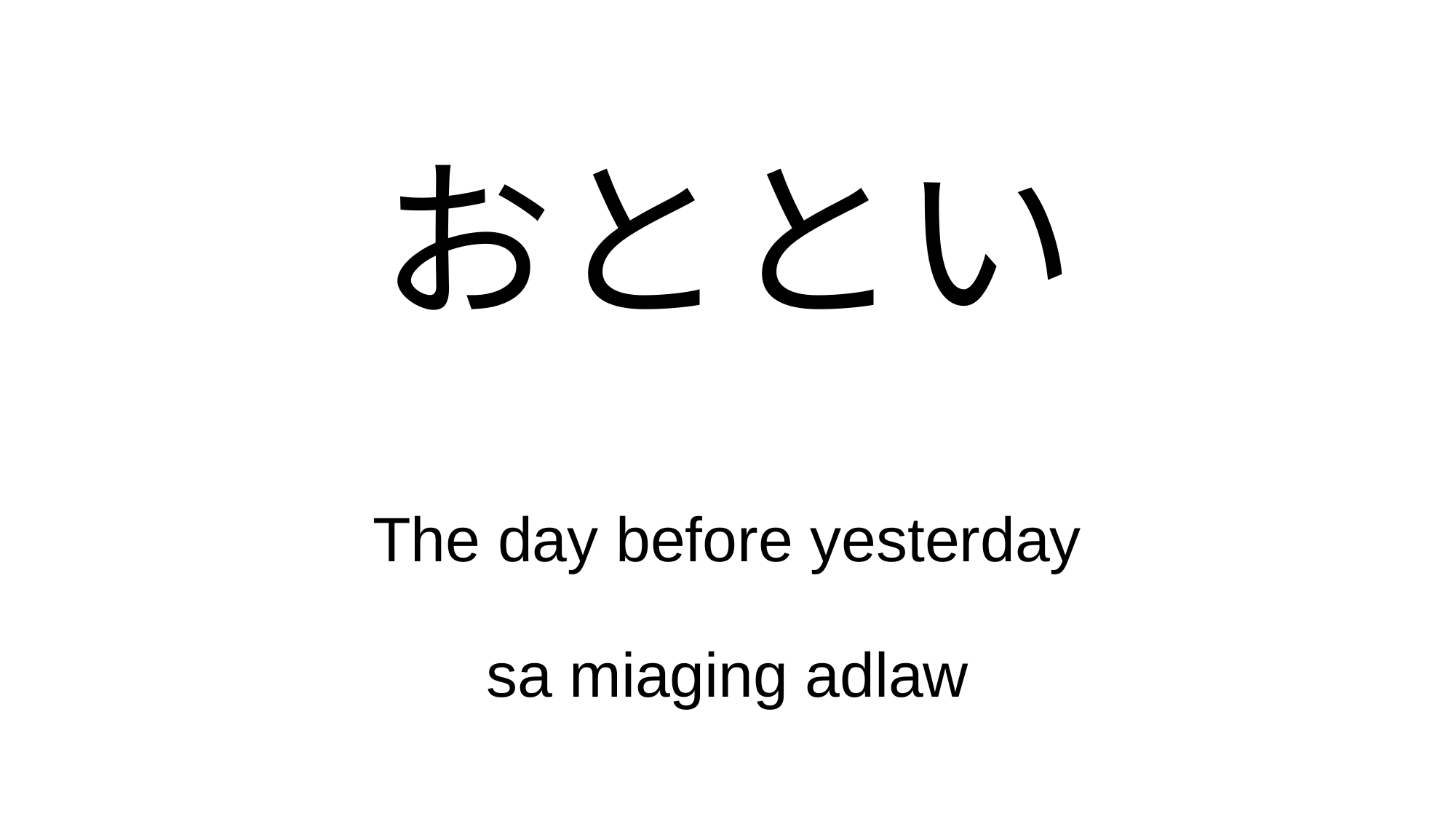

# おととい
 The day before yesterday
sa miaging adlaw